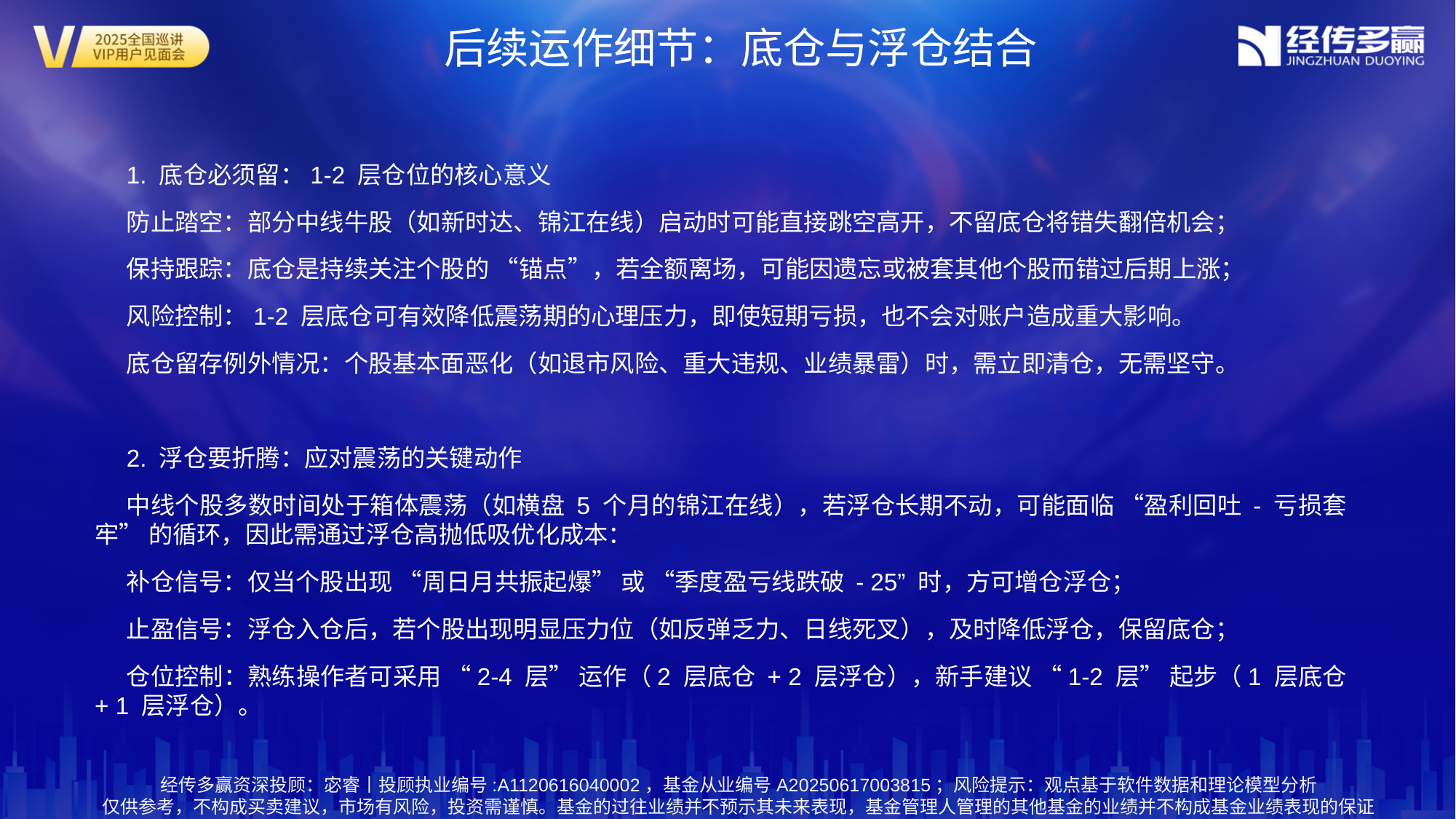

后续运作细节：底仓与浮仓结合
1. 底仓必须留：1-2 层仓位的核心意义
防止踏空：部分中线牛股（如新时达、锦江在线）启动时可能直接跳空高开，不留底仓将错失翻倍机会；
保持跟踪：底仓是持续关注个股的 “锚点”，若全额离场，可能因遗忘或被套其他个股而错过后期上涨；
风险控制：1-2 层底仓可有效降低震荡期的心理压力，即使短期亏损，也不会对账户造成重大影响。
底仓留存例外情况：个股基本面恶化（如退市风险、重大违规、业绩暴雷）时，需立即清仓，无需坚守。

2. 浮仓要折腾：应对震荡的关键动作
中线个股多数时间处于箱体震荡（如横盘 5 个月的锦江在线），若浮仓长期不动，可能面临 “盈利回吐 - 亏损套牢” 的循环，因此需通过浮仓高抛低吸优化成本：
补仓信号：仅当个股出现 “周日月共振起爆” 或 “季度盈亏线跌破 - 25” 时，方可增仓浮仓；
止盈信号：浮仓入仓后，若个股出现明显压力位（如反弹乏力、日线死叉），及时降低浮仓，保留底仓；
仓位控制：熟练操作者可采用 “2-4 层” 运作（2 层底仓 + 2 层浮仓），新手建议 “1-2 层” 起步（1 层底仓 + 1 层浮仓）。